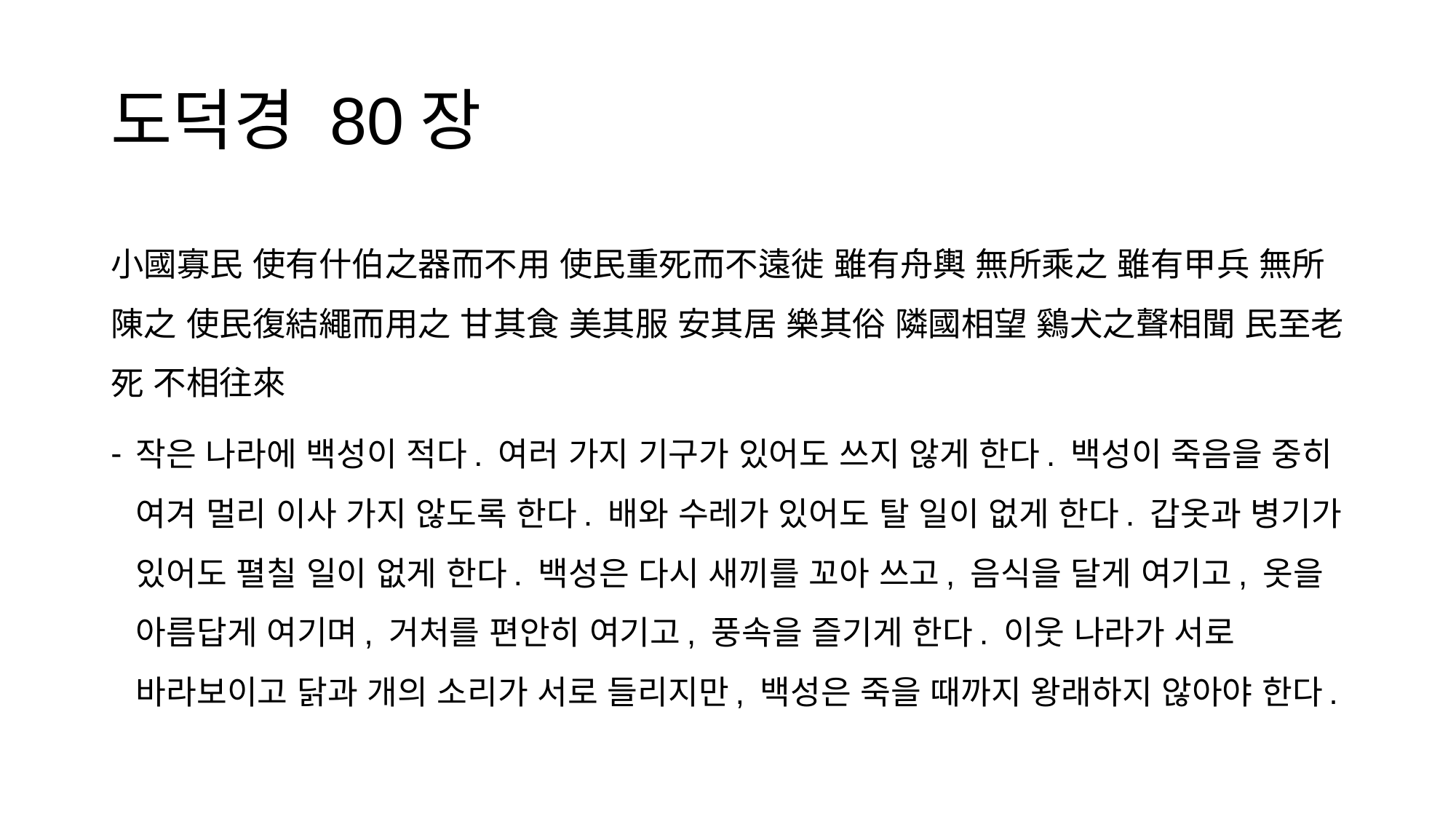

# 도덕경 80장
小國寡民 使有什伯之器而不用 使民重死而不遠徙 雖有舟輿 無所乘之 雖有甲兵 無所陳之 使民復結繩而用之 甘其食 美其服 安其居 樂其俗 隣國相望 鷄犬之聲相聞 民至老死 不相往來
작은 나라에 백성이 적다. 여러 가지 기구가 있어도 쓰지 않게 한다. 백성이 죽음을 중히 여겨 멀리 이사 가지 않도록 한다. 배와 수레가 있어도 탈 일이 없게 한다. 갑옷과 병기가 있어도 펼칠 일이 없게 한다. 백성은 다시 새끼를 꼬아 쓰고, 음식을 달게 여기고, 옷을 아름답게 여기며, 거처를 편안히 여기고, 풍속을 즐기게 한다. 이웃 나라가 서로 바라보이고 닭과 개의 소리가 서로 들리지만, 백성은 죽을 때까지 왕래하지 않아야 한다.